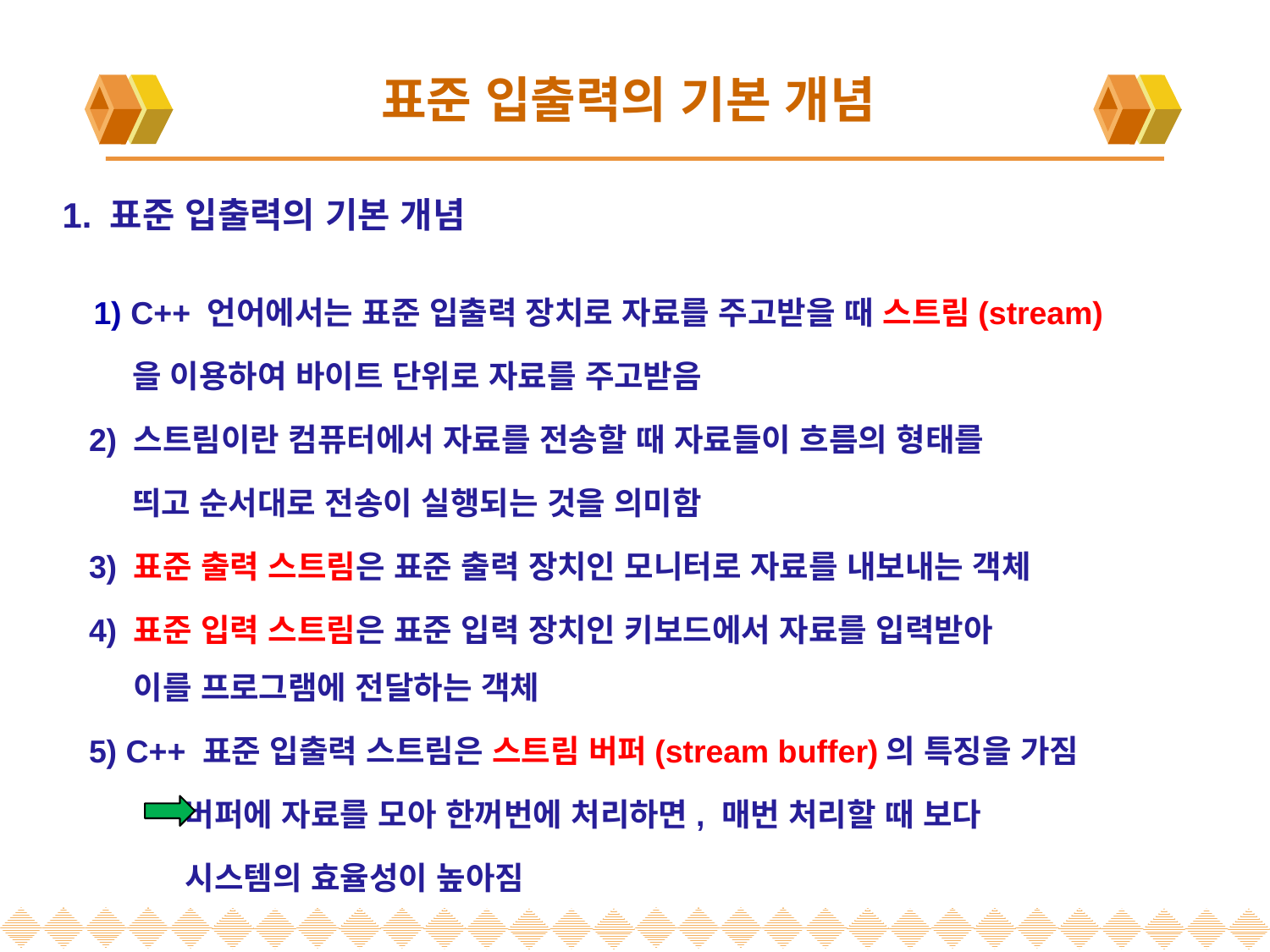

# 표준 입출력의 기본 개념
1. 표준 입출력의 기본 개념

    1) C++ 언어에서는 표준 입출력 장치로 자료를 주고받을 때 스트림(stream)
       을 이용하여 바이트 단위로 자료를 주고받음
   2) 스트림이란 컴퓨터에서 자료를 전송할 때 자료들이 흐름의 형태를
       띄고 순서대로 전송이 실행되는 것을 의미함
   3) 표준 출력 스트림은 표준 출력 장치인 모니터로 자료를 내보내는 객체
   4) 표준 입력 스트림은 표준 입력 장치인 키보드에서 자료를 입력받아
 이를 프로그램에 전달하는 객체
   5) C++ 표준 입출력 스트림은 스트림 버퍼(stream buffer)의 특징을 가짐
             버퍼에 자료를 모아 한꺼번에 처리하면, 매번 처리할 때 보다
             시스템의 효율성이 높아짐